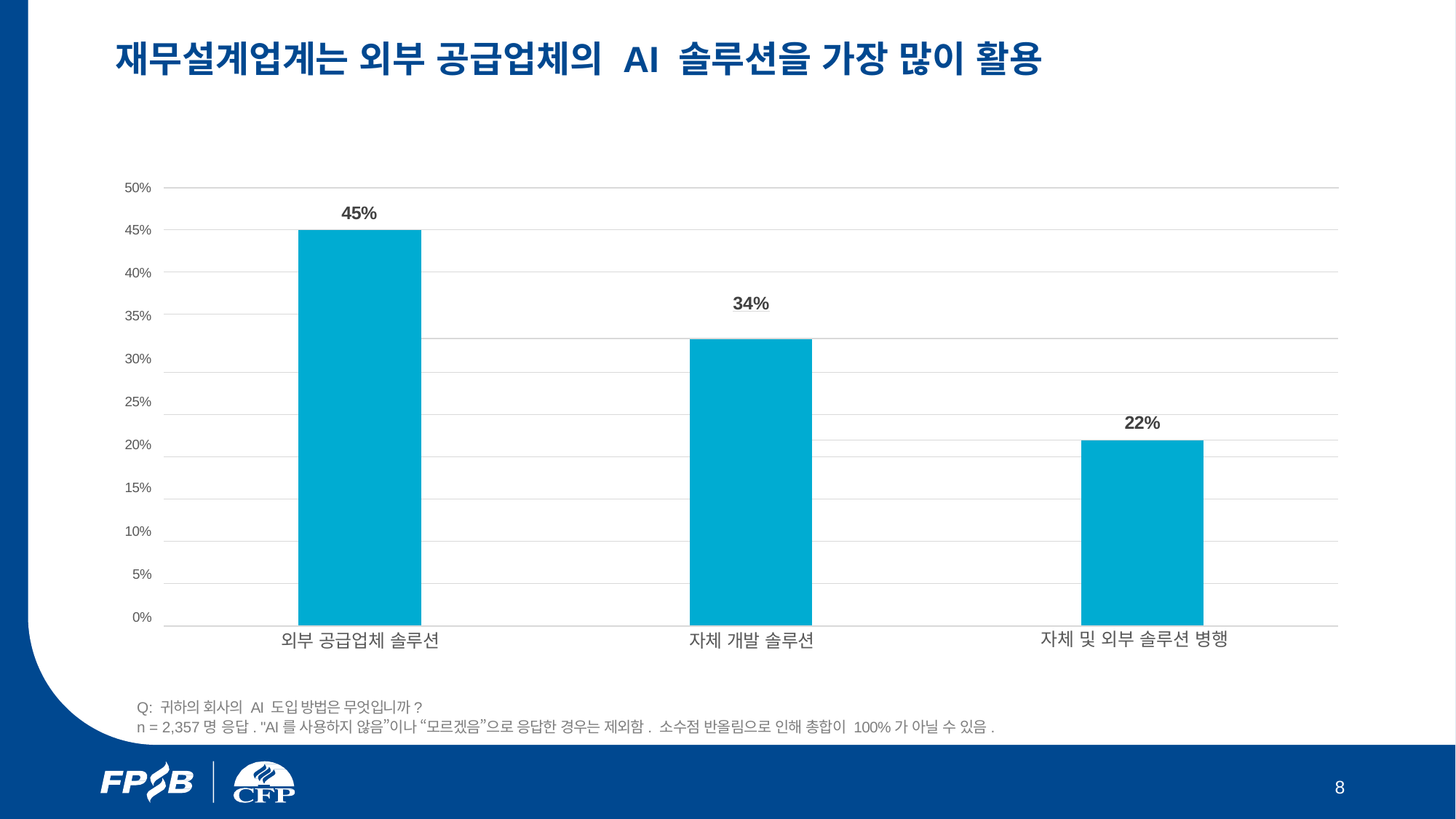

# 재무설계업계는 외부 공급업체의 AI 솔루션을 가장 많이 활용
50%

45%
45%

40%

35%

30%

25%

20%

15%

10%

5%

0%
|  |  |  |  |  |  |  |
| --- | --- | --- | --- | --- | --- | --- |
|  |  | 34% |  |  |  |  |
|  |  |  |  |  |  |  |
|  |  |  |  |  |  |  |
|  |  |  |  |  |  |  |
|  |  |  |  | 22% |  |  |
|  |  |  |  |  |  |  |
|  |  |  |  |  |  |  |
|  |  |  |  |  |  |  |
|  |  |  |  |  |  |  |
|  |  |  |  |  |  |  |
자체 및 외부 솔루션 병행
외부 공급업체 솔루션
자체 개발 솔루션
Q: 귀하의 회사의 AI 도입 방법은 무엇입니까?
n = 2,357명 응답. "AI를 사용하지 않음”이나 “모르겠음”으로 응답한 경우는 제외함. 소수점 반올림으로 인해 총합이 100%가 아닐 수 있음.
8